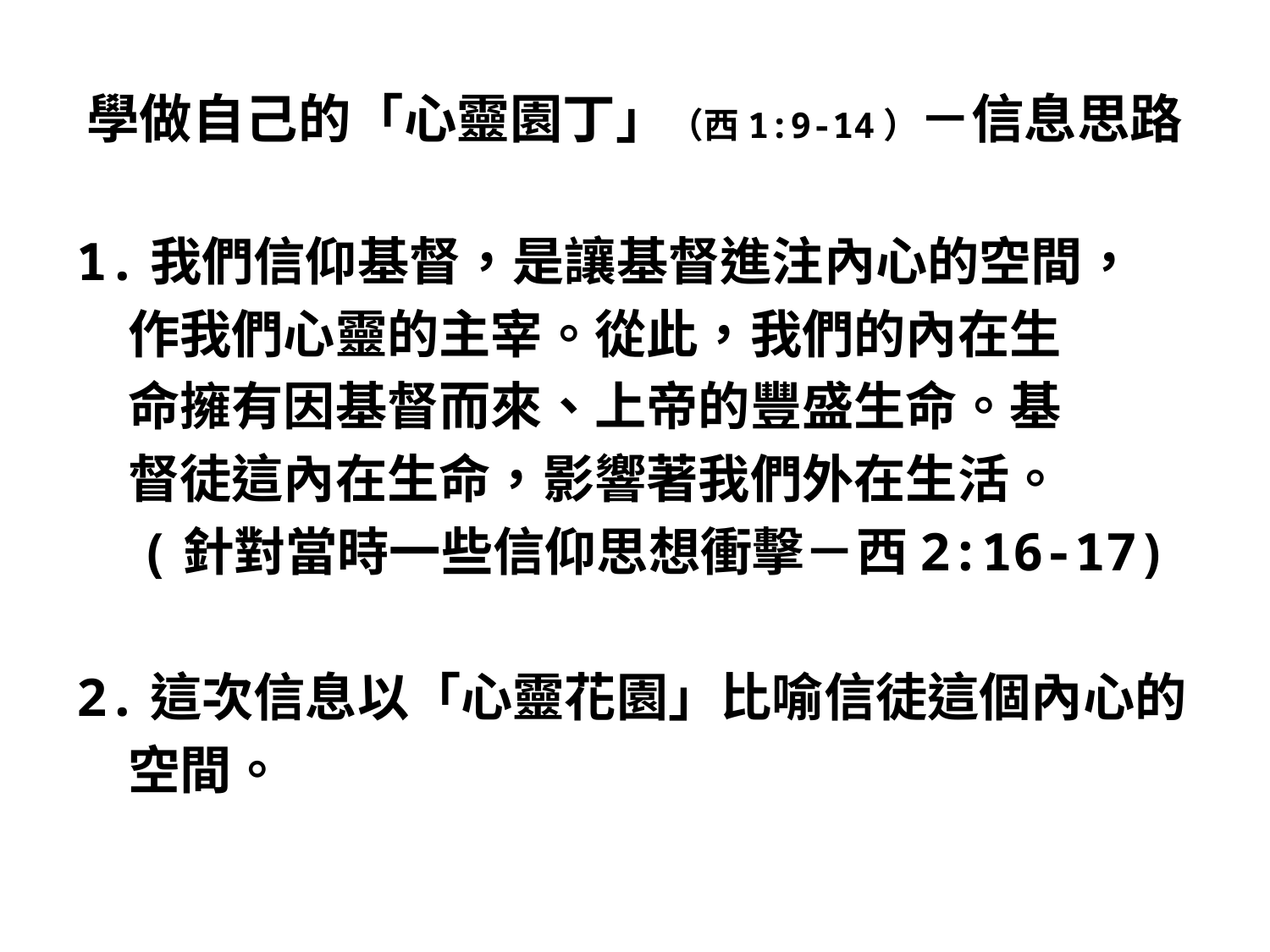

# 學做自己的「心靈園丁」（西1:9-14）－信息思路
1.我們信仰基督，是讓基督進注內心的空間，
　作我們心靈的主宰。從此，我們的內在生
　命擁有因基督而來、上帝的豐盛生命。基
　督徒這內在生命，影響著我們外在生活。
　(針對當時一些信仰思想衝擊－西2:16-17)

2.這次信息以「心靈花園」比喻信徒這個內心的
　空間。